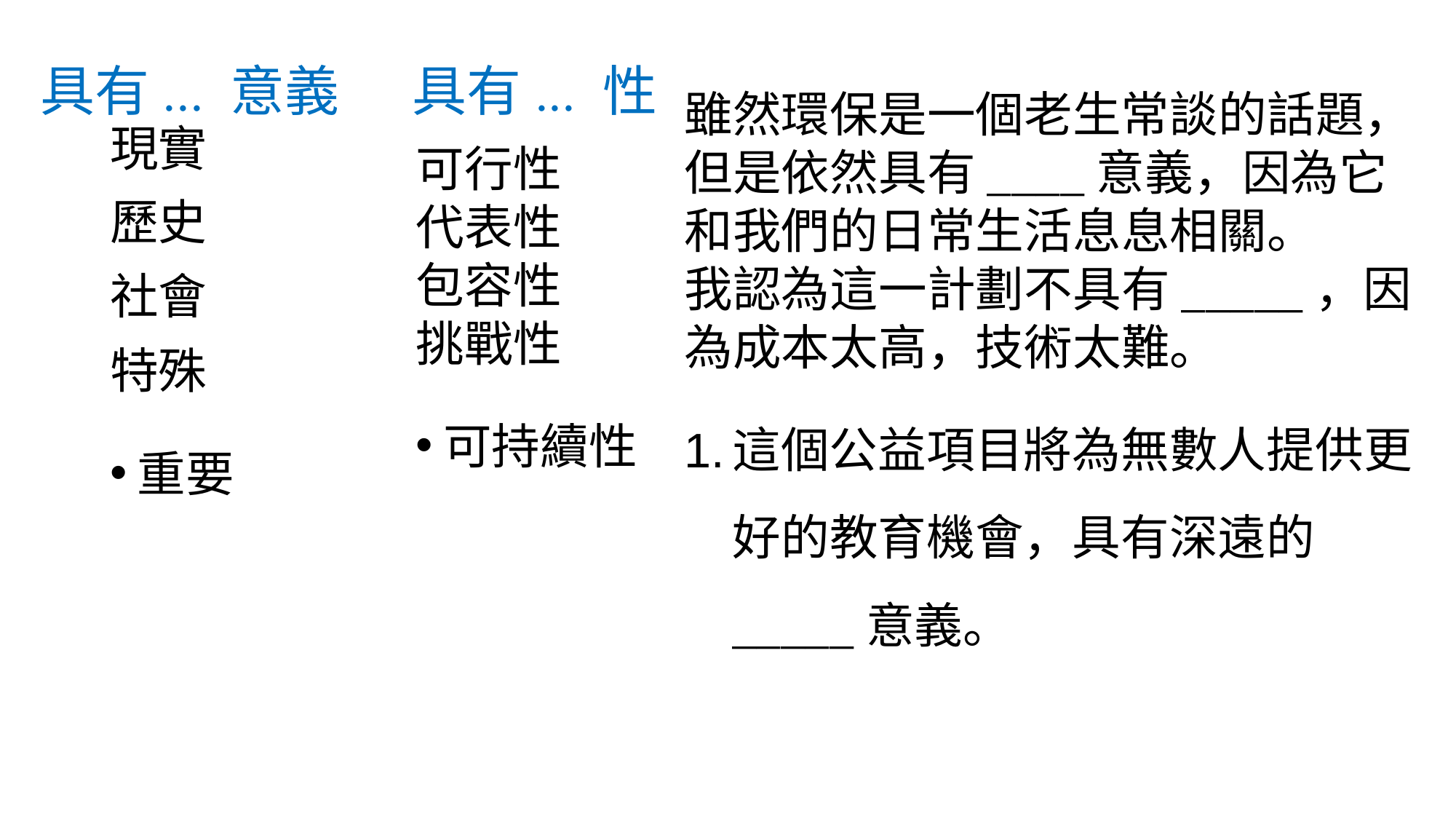

# 具有... 意義      具有... 性
雖然環保是一個老生常談的話題，但是依然具有____意義，因為它和我們的日常生活息息相關。
我認為這一計劃不具有_____，因為成本太高，技術太難。
這個公益項目將為無數人提供更好的教育機會，具有深遠的_____意義。
現實
歷史
社會
特殊
重要
可行性
代表性
包容性
挑戰性
可持續性